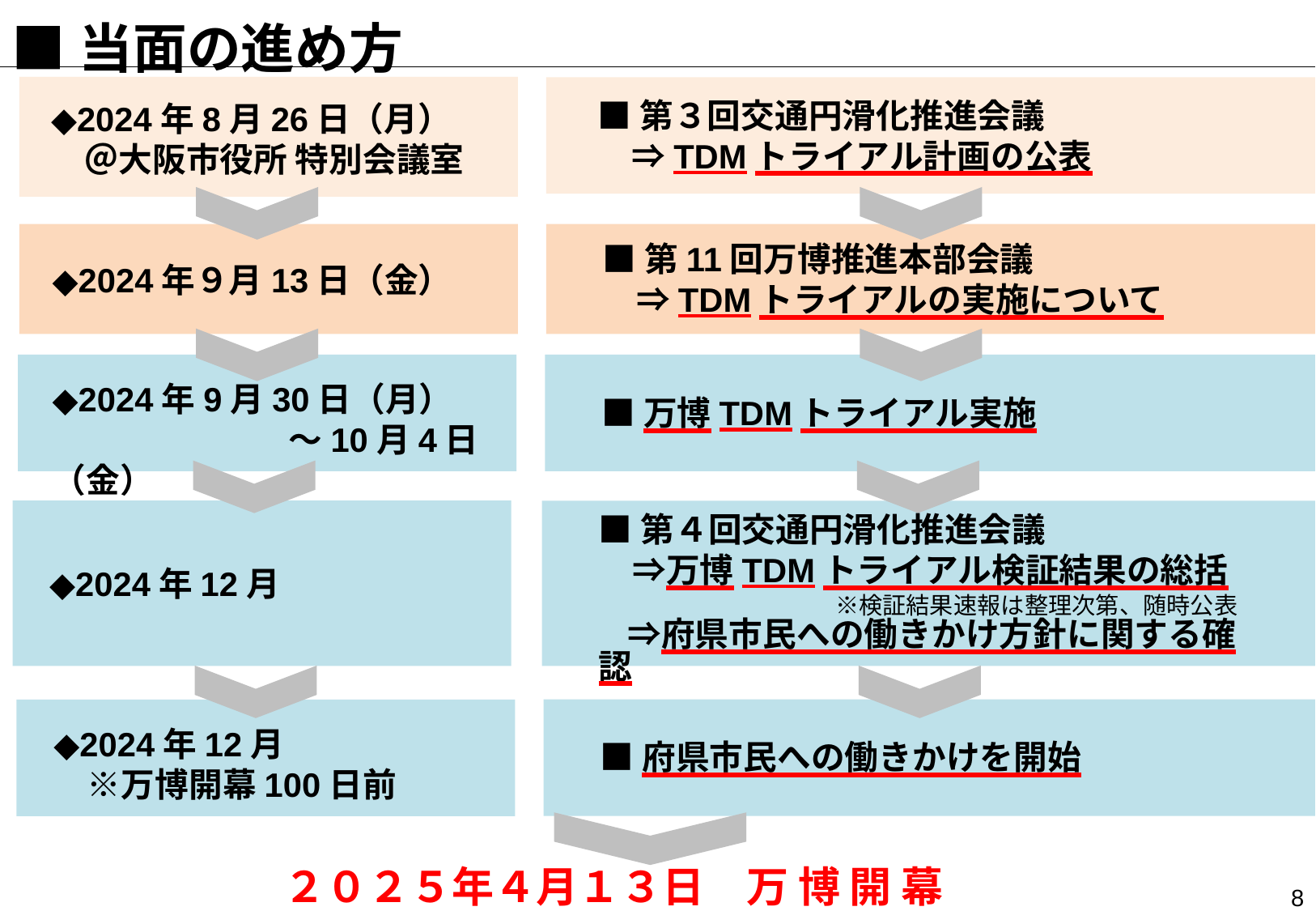

■当面の進め方

■第３回交通円滑化推進会議
　⇒TDMトライアル計画の公表
◆2024年8月26日（月）
　＠大阪市役所 特別会議室

■第11回万博推進本部会議
　⇒TDMトライアルの実施について
◆2024年９月13日（金）

◆2024年9月30日（月）
　　　　　　　～10月4日（金）
■万博TDMトライアル実施

■第４回交通円滑化推進会議
　⇒万博TDMトライアル検証結果の総括
　　　　　　　※検証結果速報は整理次第、随時公表
　 ⇒府県市民への働きかけ方針に関する確認
◆2024年12月

◆2024年12月
　※万博開幕100日前
■府県市民への働きかけを開始

２０２５年４月１３日　万 博 開 幕
8